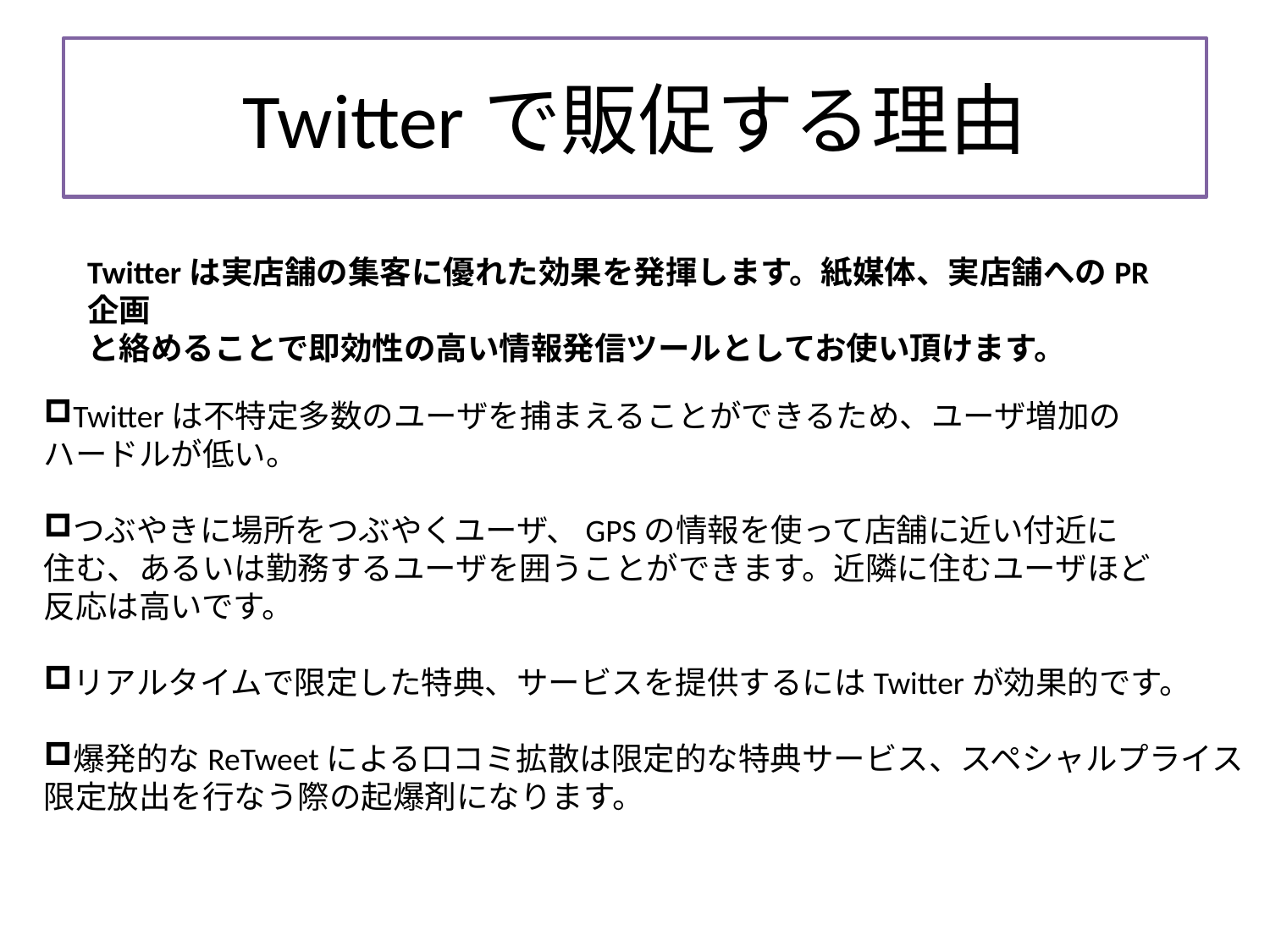

# Twitterで販促する理由
Twitterは実店舗の集客に優れた効果を発揮します。紙媒体、実店舗へのPR企画
と絡めることで即効性の高い情報発信ツールとしてお使い頂けます。
Twitterは不特定多数のユーザを捕まえることができるため、ユーザ増加の
ハードルが低い。

つぶやきに場所をつぶやくユーザ、GPSの情報を使って店舗に近い付近に
住む、あるいは勤務するユーザを囲うことができます。近隣に住むユーザほど
反応は高いです。

リアルタイムで限定した特典、サービスを提供するにはTwitterが効果的です。

爆発的なReTweetによる口コミ拡散は限定的な特典サービス、スペシャルプライス
限定放出を行なう際の起爆剤になります。